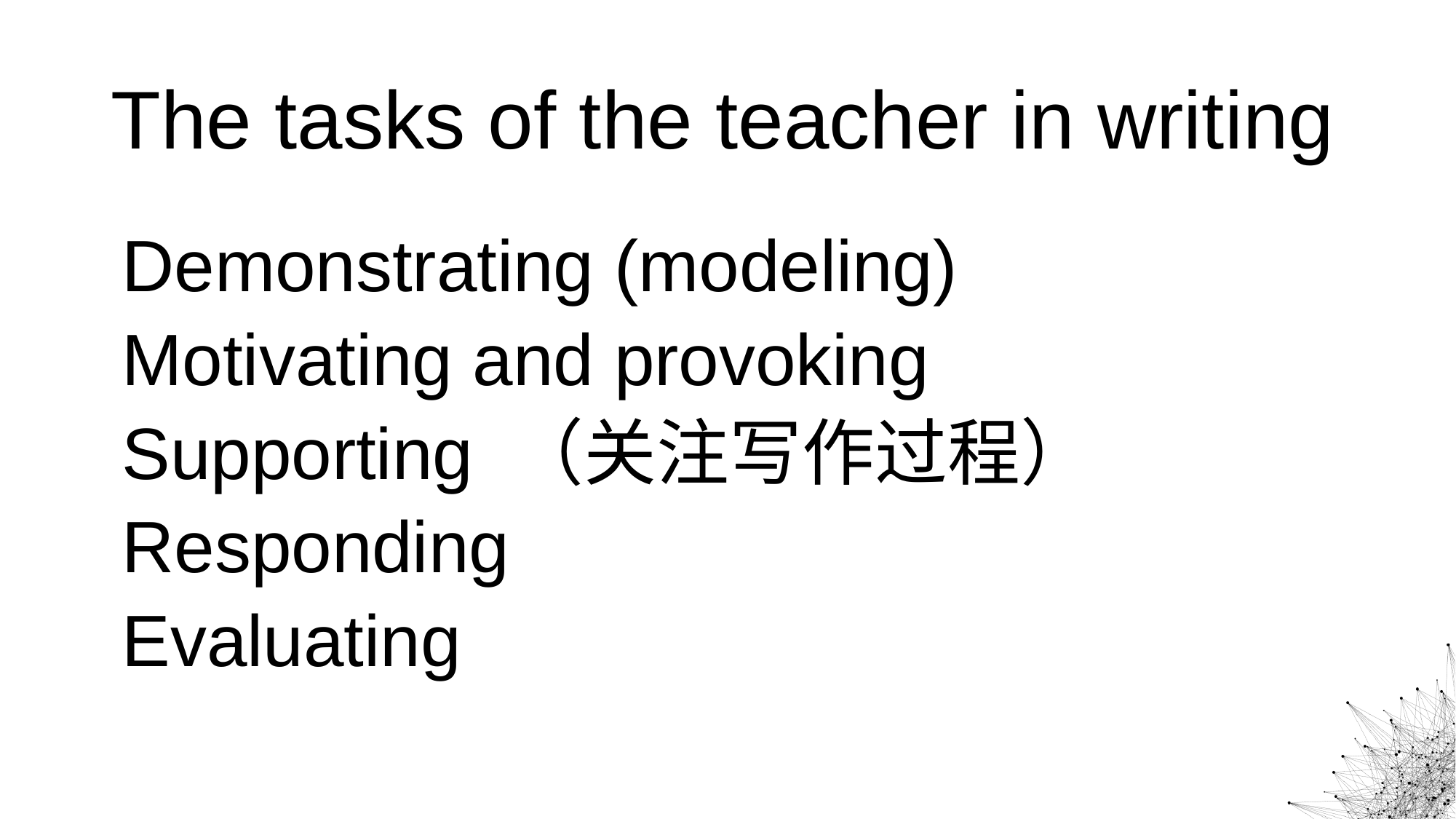

# The tasks of the teacher in writing
Demonstrating (modeling)
Motivating and provoking
Supporting （关注写作过程）
Responding
Evaluating